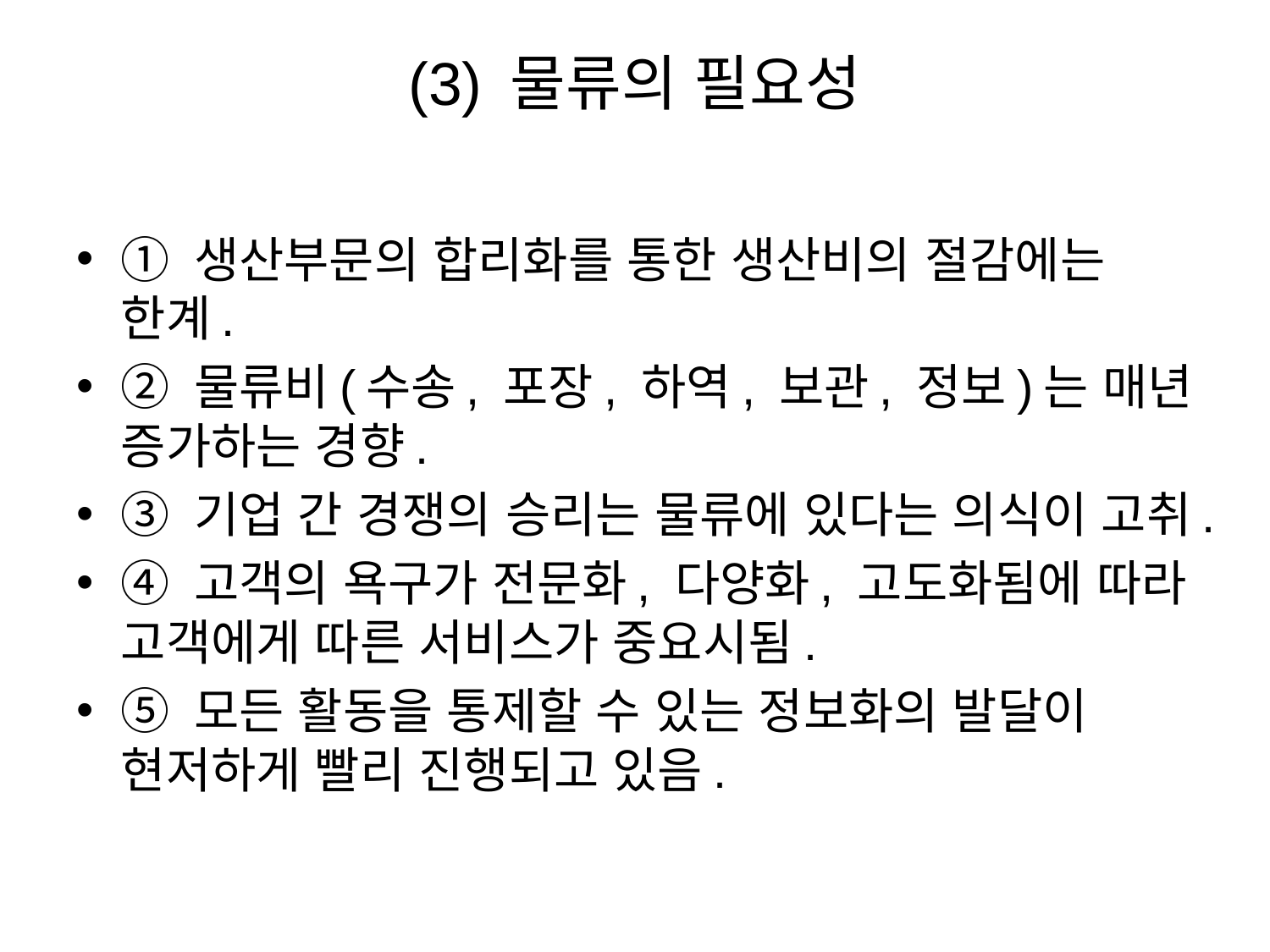

# (3) 물류의 필요성
① 생산부문의 합리화를 통한 생산비의 절감에는 한계.
② 물류비(수송, 포장, 하역, 보관, 정보)는 매년 증가하는 경향.
③ 기업 간 경쟁의 승리는 물류에 있다는 의식이 고취.
④ 고객의 욕구가 전문화, 다양화, 고도화됨에 따라 고객에게 따른 서비스가 중요시됨.
⑤ 모든 활동을 통제할 수 있는 정보화의 발달이 현저하게 빨리 진행되고 있음.